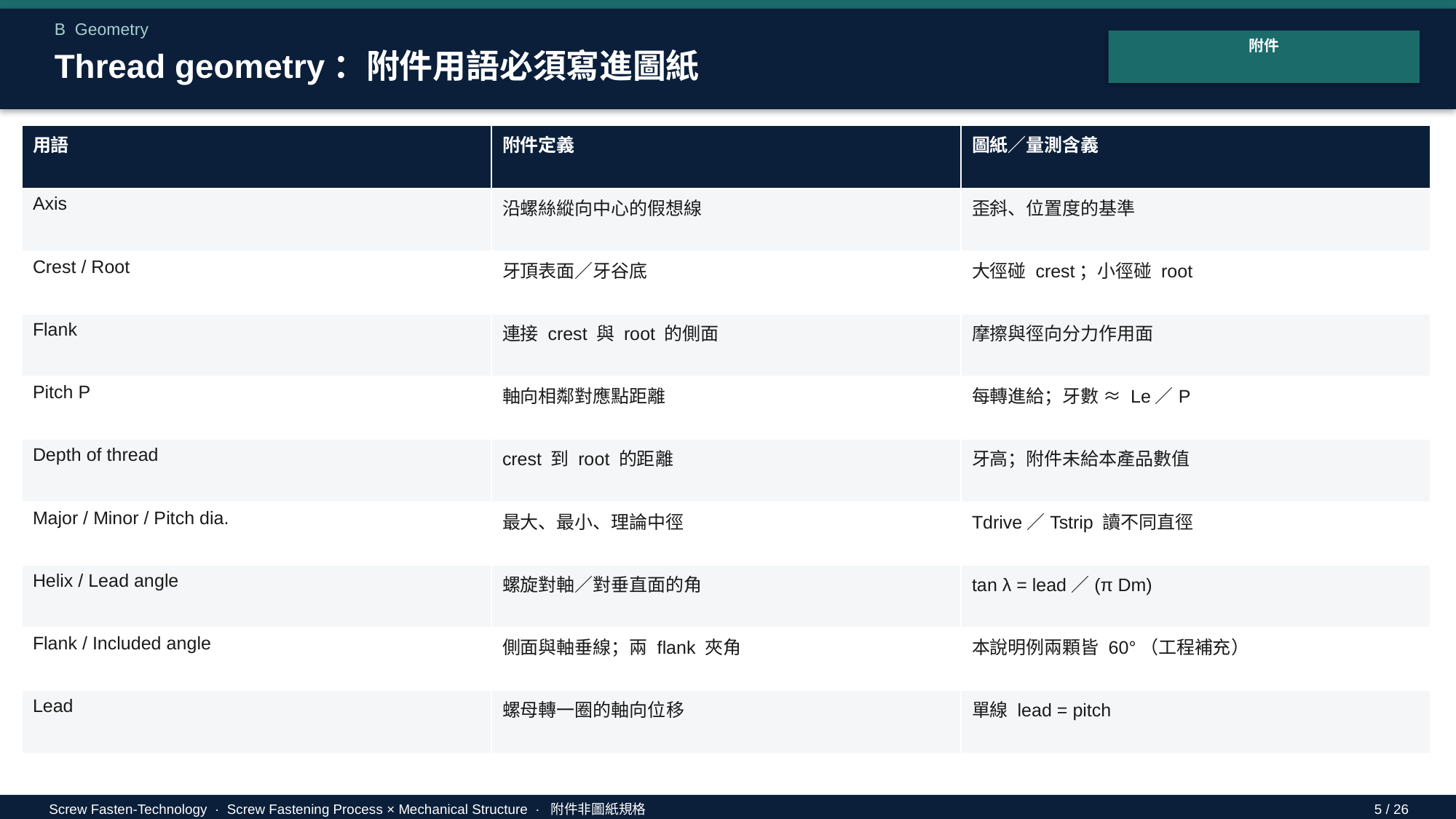

B  Geometry

附件
Thread geometry：附件用語必須寫進圖紙
| 用語 | 附件定義 | 圖紙／量測含義 |
| --- | --- | --- |
| Axis | 沿螺絲縱向中心的假想線 | 歪斜、位置度的基準 |
| Crest / Root | 牙頂表面／牙谷底 | 大徑碰 crest；小徑碰 root |
| Flank | 連接 crest 與 root 的側面 | 摩擦與徑向分力作用面 |
| Pitch P | 軸向相鄰對應點距離 | 每轉進給；牙數 ≈ Le／P |
| Depth of thread | crest 到 root 的距離 | 牙高；附件未給本產品數值 |
| Major / Minor / Pitch dia. | 最大、最小、理論中徑 | Tdrive／Tstrip 讀不同直徑 |
| Helix / Lead angle | 螺旋對軸／對垂直面的角 | tan λ = lead／(π Dm) |
| Flank / Included angle | 側面與軸垂線；兩 flank 夾角 | 本說明例兩顆皆 60°（工程補充） |
| Lead | 螺母轉一圈的軸向位移 | 單線 lead = pitch |

Screw Fasten-Technology  ·  Screw Fastening Process × Mechanical Structure  ·  附件非圖紙規格
5 / 26